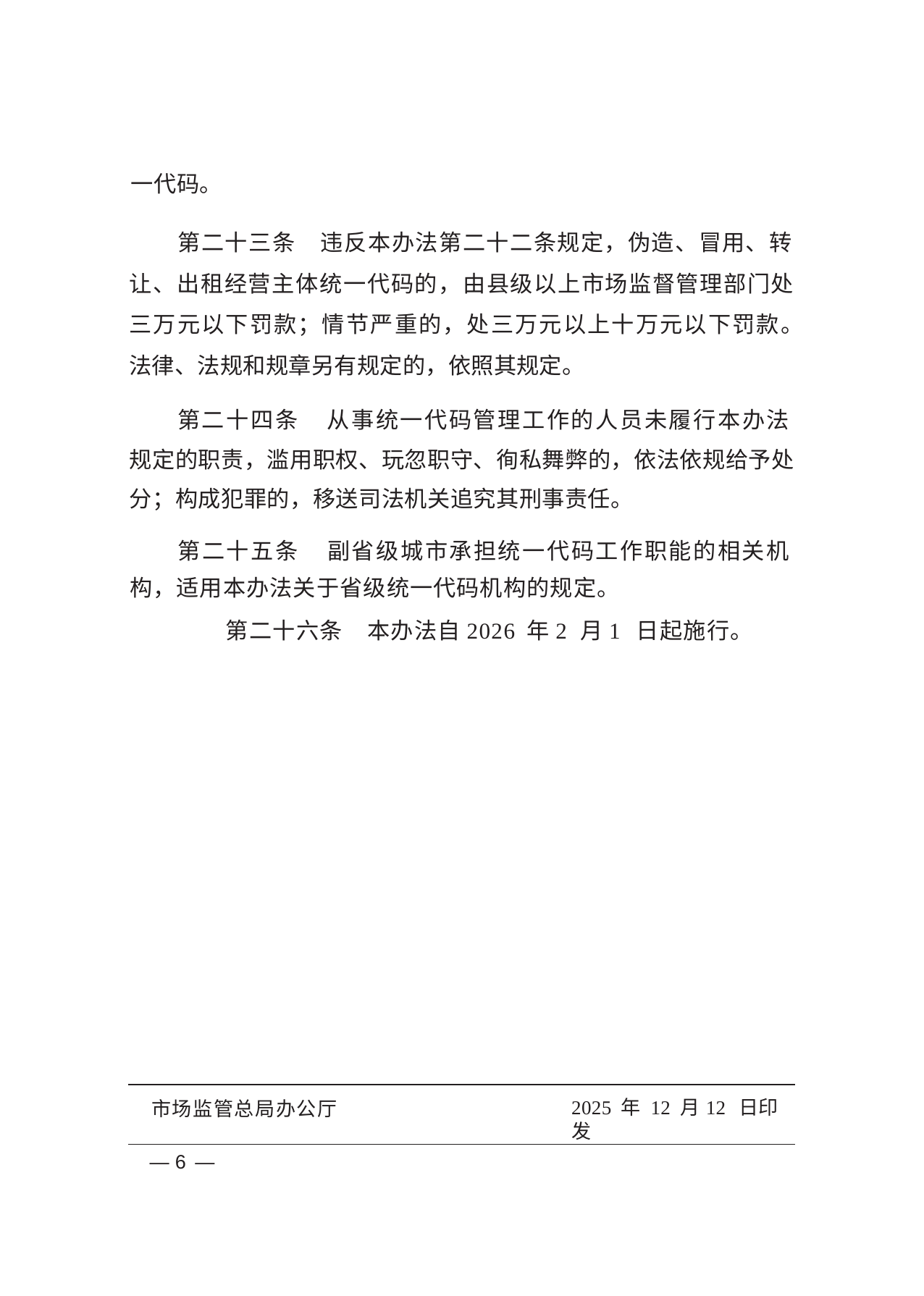

一代码。
第二十三条    违反本办法第二十二条规定，伪造、冒用、转让、出租经营主体统一代码的，由县级以上市场监督管理部门处三万元以下罚款；情节严重的，处三万元以上十万元以下罚款。法律、法规和规章另有规定的，依照其规定。
第二十四条    从事统一代码管理工作的人员未履行本办法规定的职责，滥用职权、玩忽职守、徇私舞弊的，依法依规给予处分；构成犯罪的，移送司法机关追究其刑事责任。
第二十五条    副省级城市承担统一代码工作职能的相关机构，适用本办法关于省级统一代码机构的规定。

第二十六条    本办法自2026 年2 月1 日起施行。
| 市场监管总局办公厅 | 2025 年 12 月12 日印发 |
| --- | --- |

— 6 —